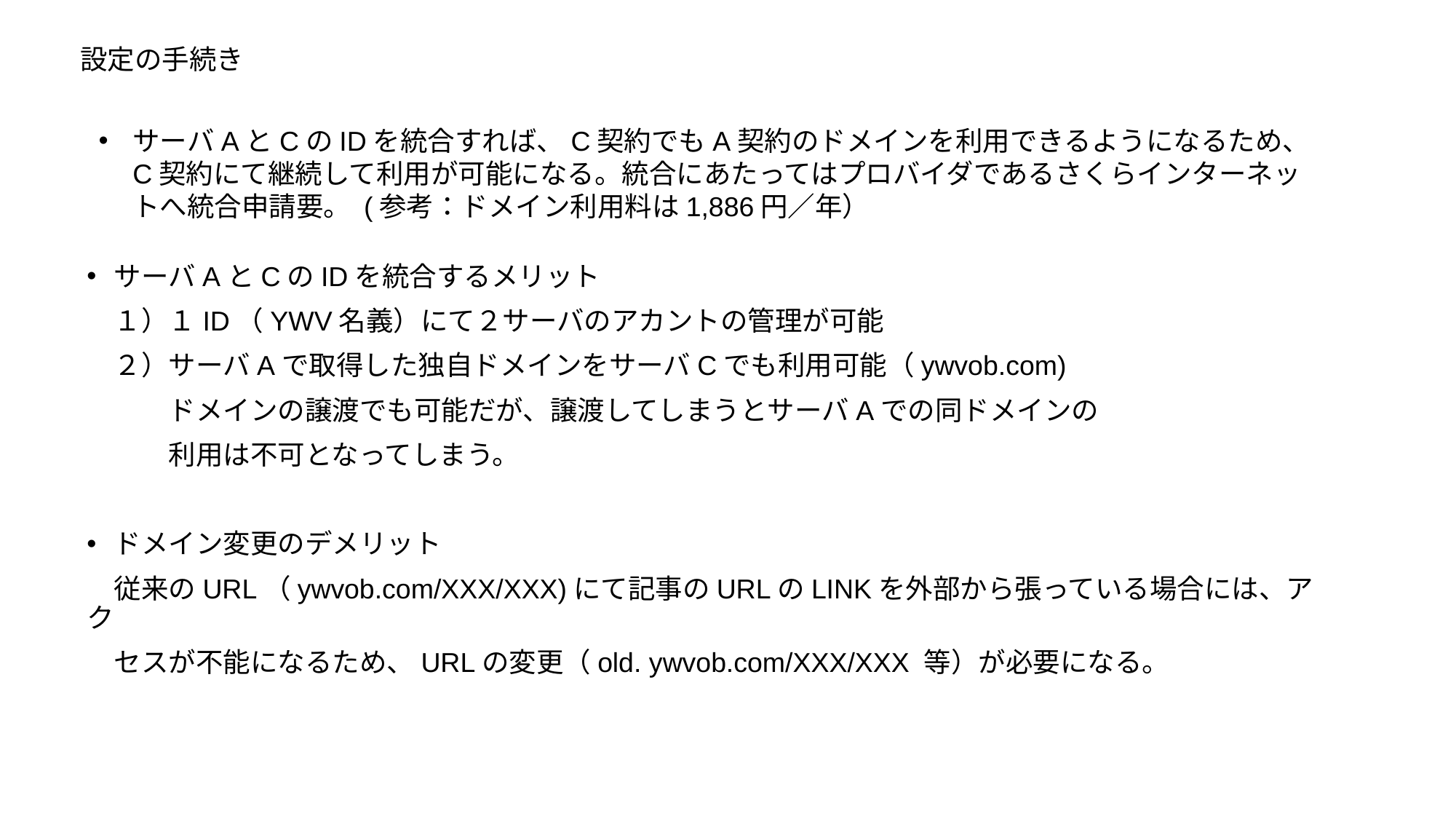

設定の手続き
サーバAとCのIDを統合すれば、C契約でもA契約のドメインを利用できるようになるため、C契約にて継続して利用が可能になる。統合にあたってはプロバイダであるさくらインターネットへ統合申請要。 (参考：ドメイン利用料は1,886円／年）
サーバAとCのIDを統合するメリット
　１）１ID（YWV名義）にて２サーバのアカントの管理が可能
　２）サーバAで取得した独自ドメインをサーバCでも利用可能（ywvob.com)
　　　ドメインの譲渡でも可能だが、譲渡してしまうとサーバAでの同ドメインの
　　　利用は不可となってしまう。

ドメイン変更のデメリット
　従来のURL（ywvob.com/XXX/XXX)にて記事のURLのLINKを外部から張っている場合には、アク
　セスが不能になるため、URLの変更（old. ywvob.com/XXX/XXX 等）が必要になる。